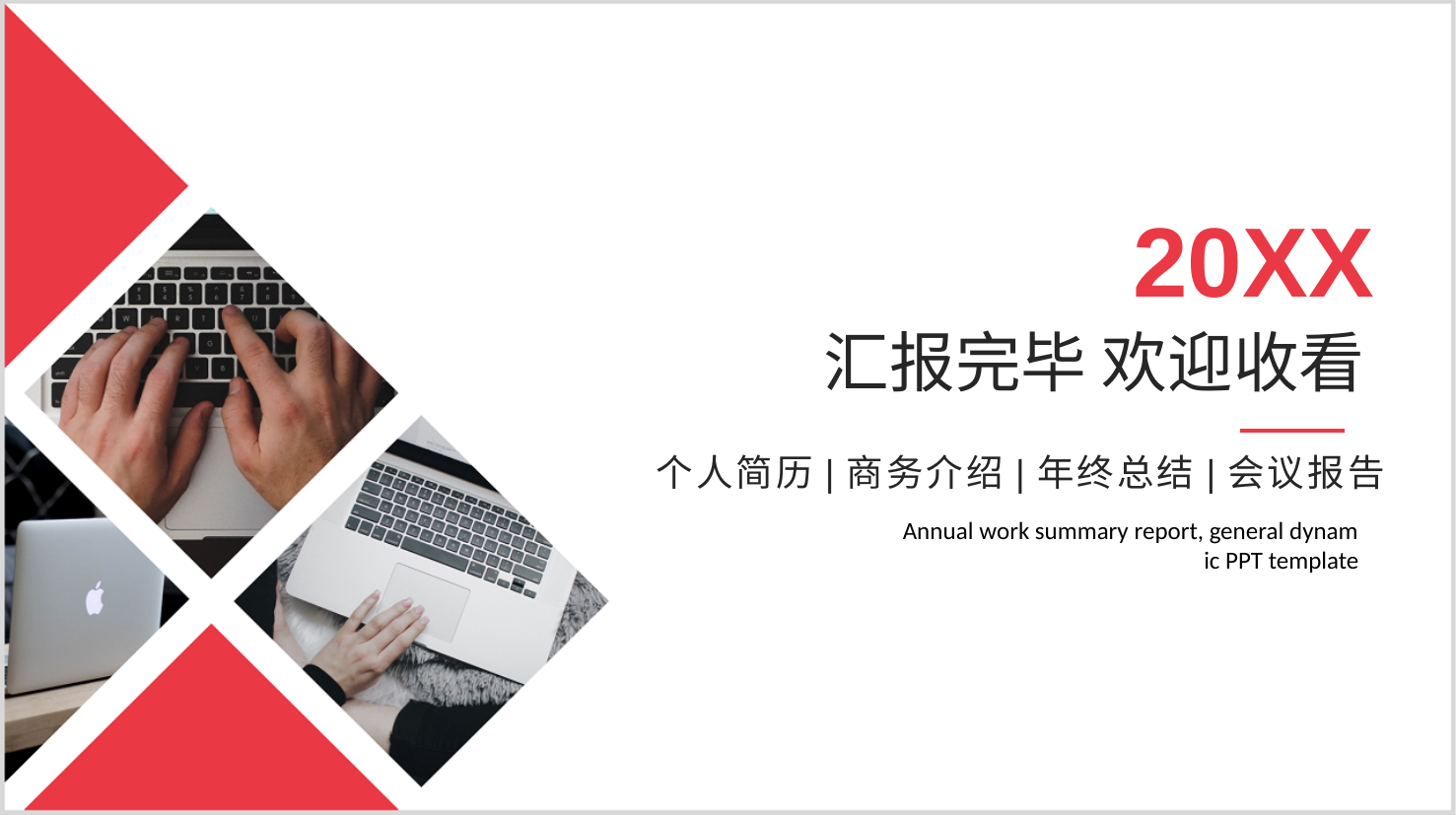

20XX
汇报完毕 欢迎收看
个人简历|商务介绍|年终总结|会议报告
Annual work summary report, general dynam
ic PPT template